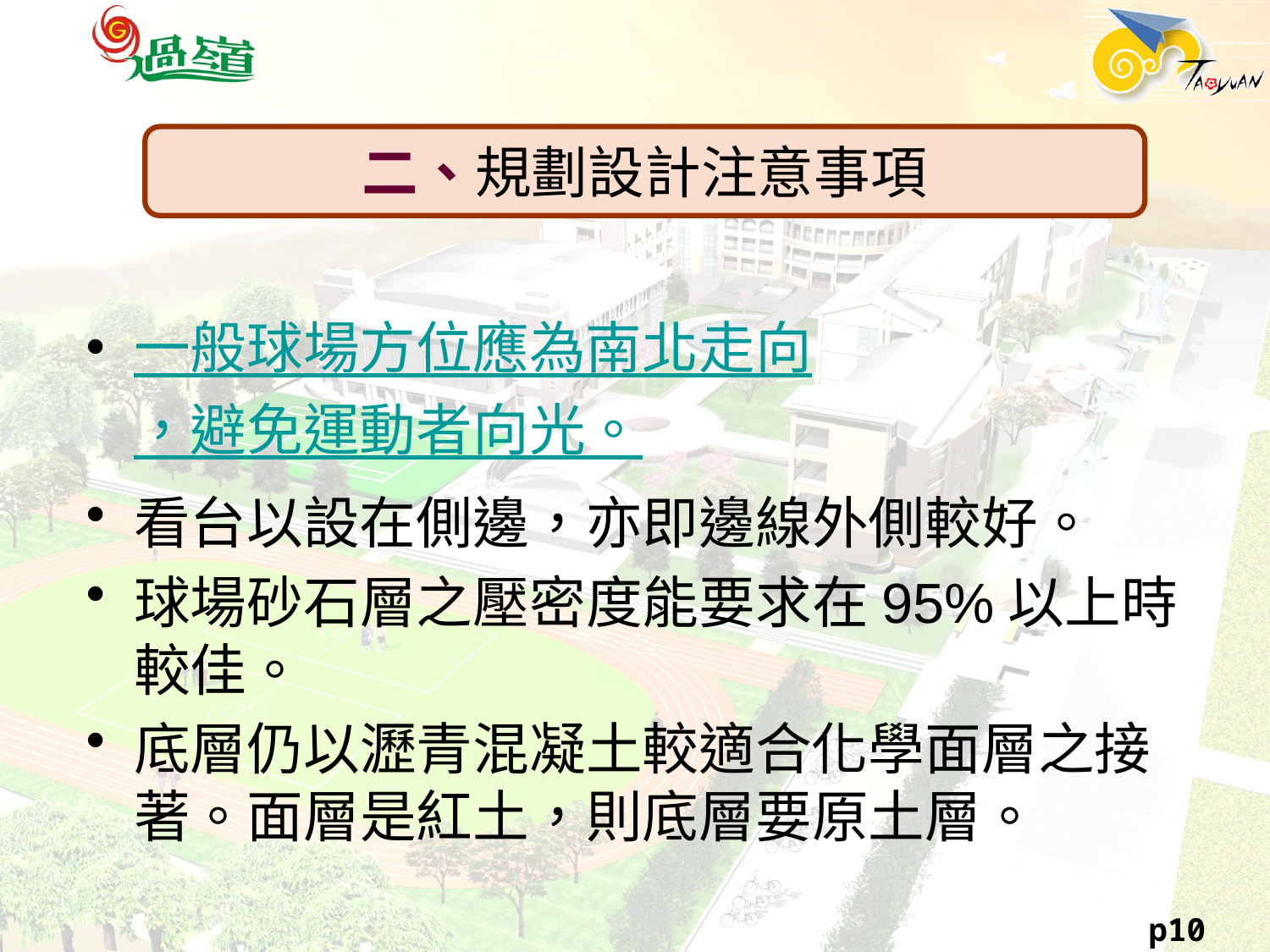

二、規劃設計注意事項
一般球場方位應為南北走向，避免運動者向光。
看台以設在側邊，亦即邊線外側較好。
球場砂石層之壓密度能要求在95%以上時較佳。
底層仍以瀝青混凝土較適合化學面層之接著。面層是紅土，則底層要原土層。